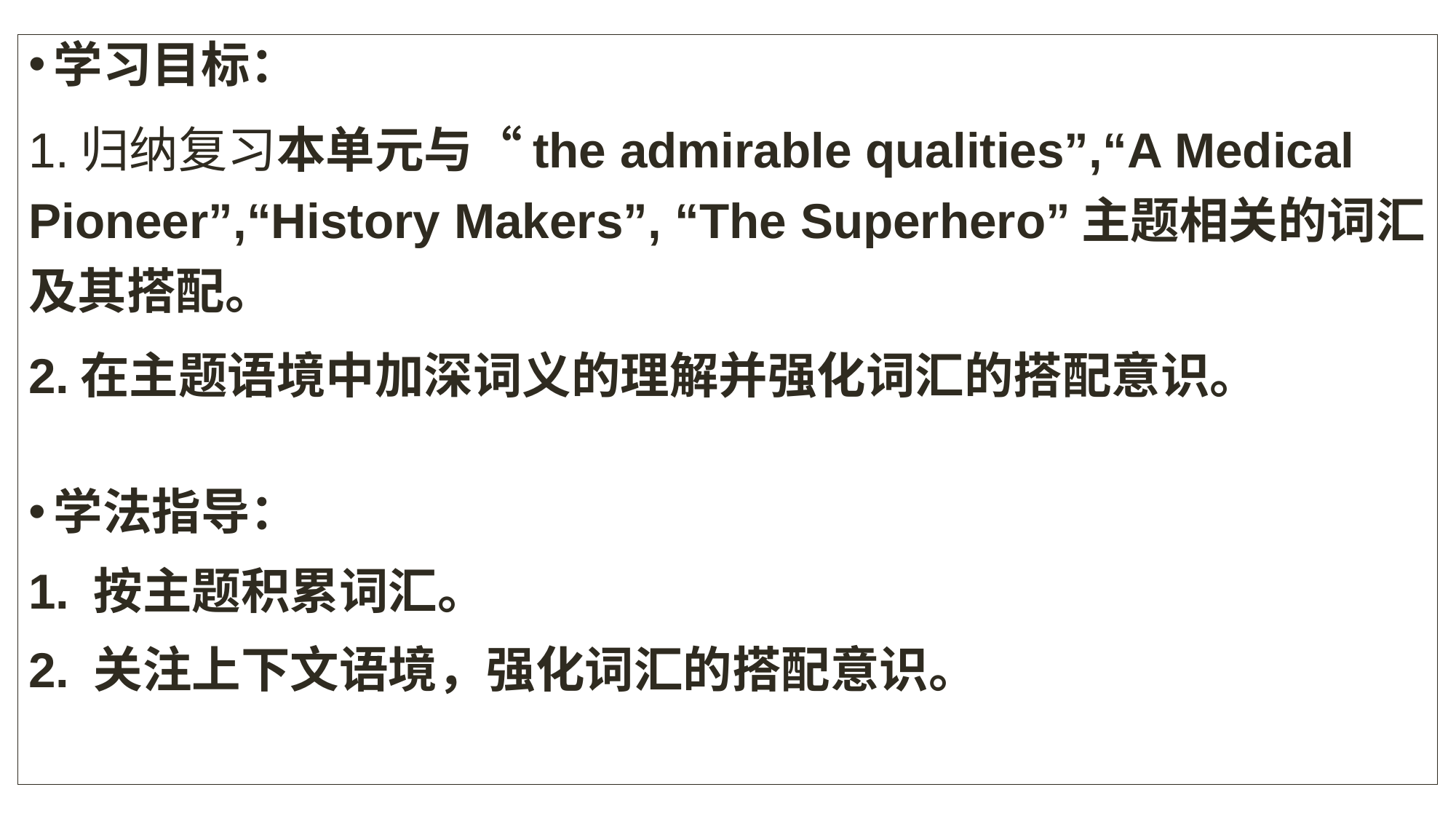

学习目标：
1.归纳复习本单元与“the admirable qualities”,“A Medical Pioneer”,“History Makers”, “The Superhero”主题相关的词汇及其搭配。
2.在主题语境中加深词义的理解并强化词汇的搭配意识。

学法指导：
1. 按主题积累词汇。
2. 关注上下文语境，强化词汇的搭配意识。